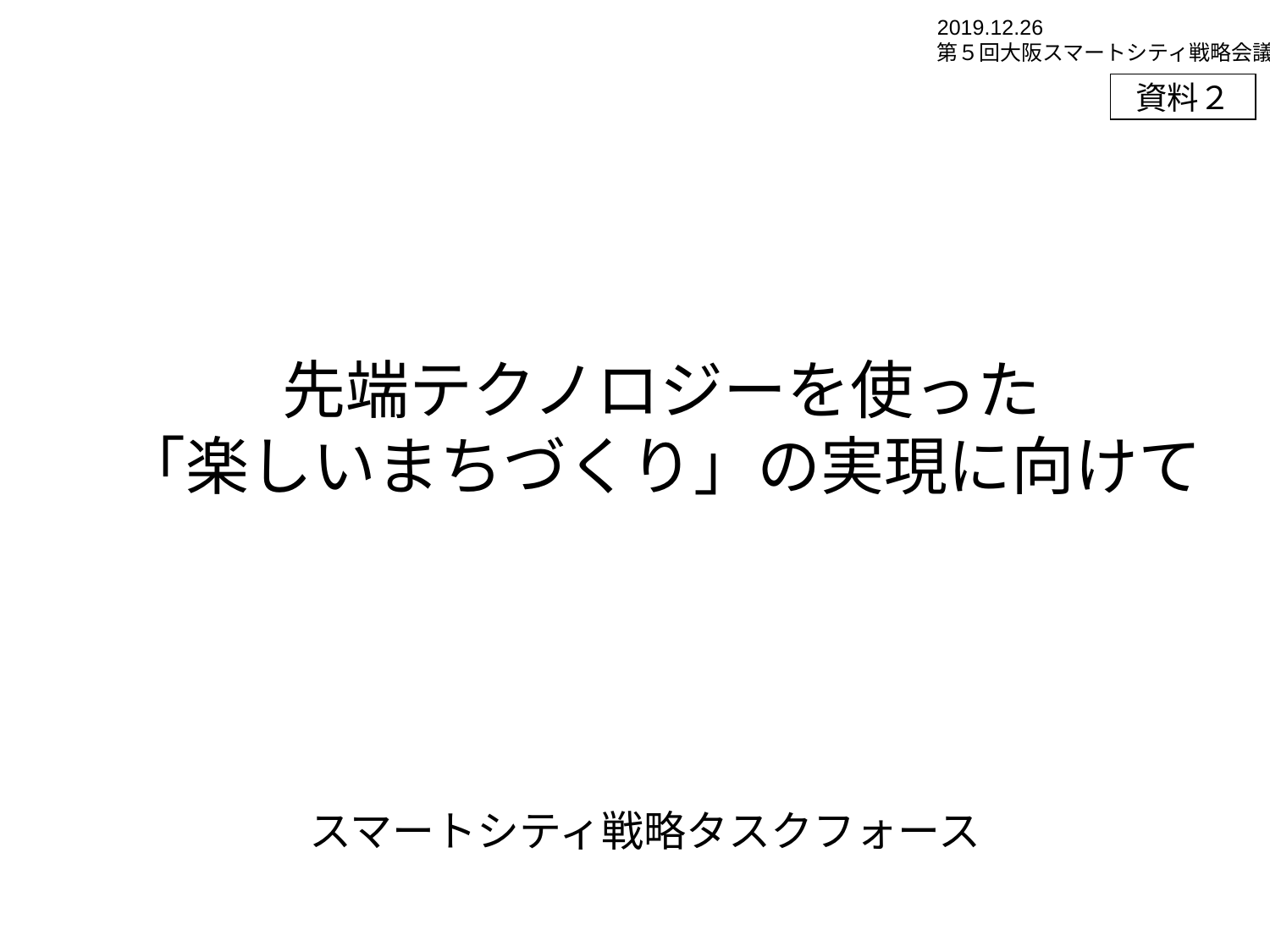

2019.12.26
第５回大阪スマートシティ戦略会議
資料２
先端テクノロジーを使った
「楽しいまちづくり」の実現に向けて
スマートシティ戦略タスクフォース